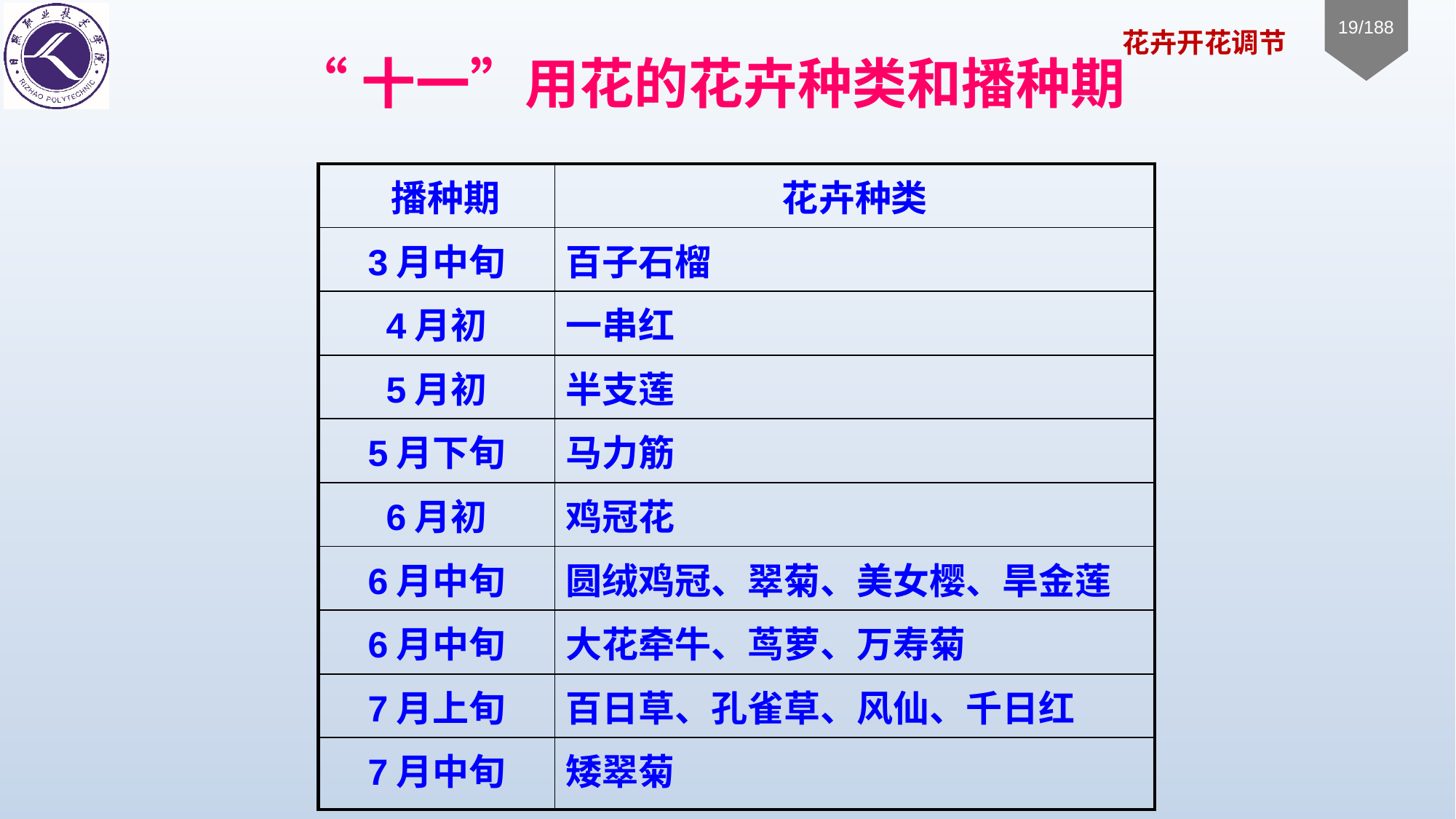

# “十一”用花的花卉种类和播种期
| 播种期 | 花卉种类 |
| --- | --- |
| 3月中旬 | 百子石榴 |
| 4月初 | 一串红 |
| 5月初 | 半支莲 |
| 5月下旬 | 马力筋 |
| 6月初 | 鸡冠花 |
| 6月中旬 | 圆绒鸡冠、翠菊、美女樱、旱金莲 |
| 6月中旬 | 大花牵牛、茑萝、万寿菊 |
| 7月上旬 | 百日草、孔雀草、风仙、千日红 |
| 7月中旬 | 矮翠菊 |